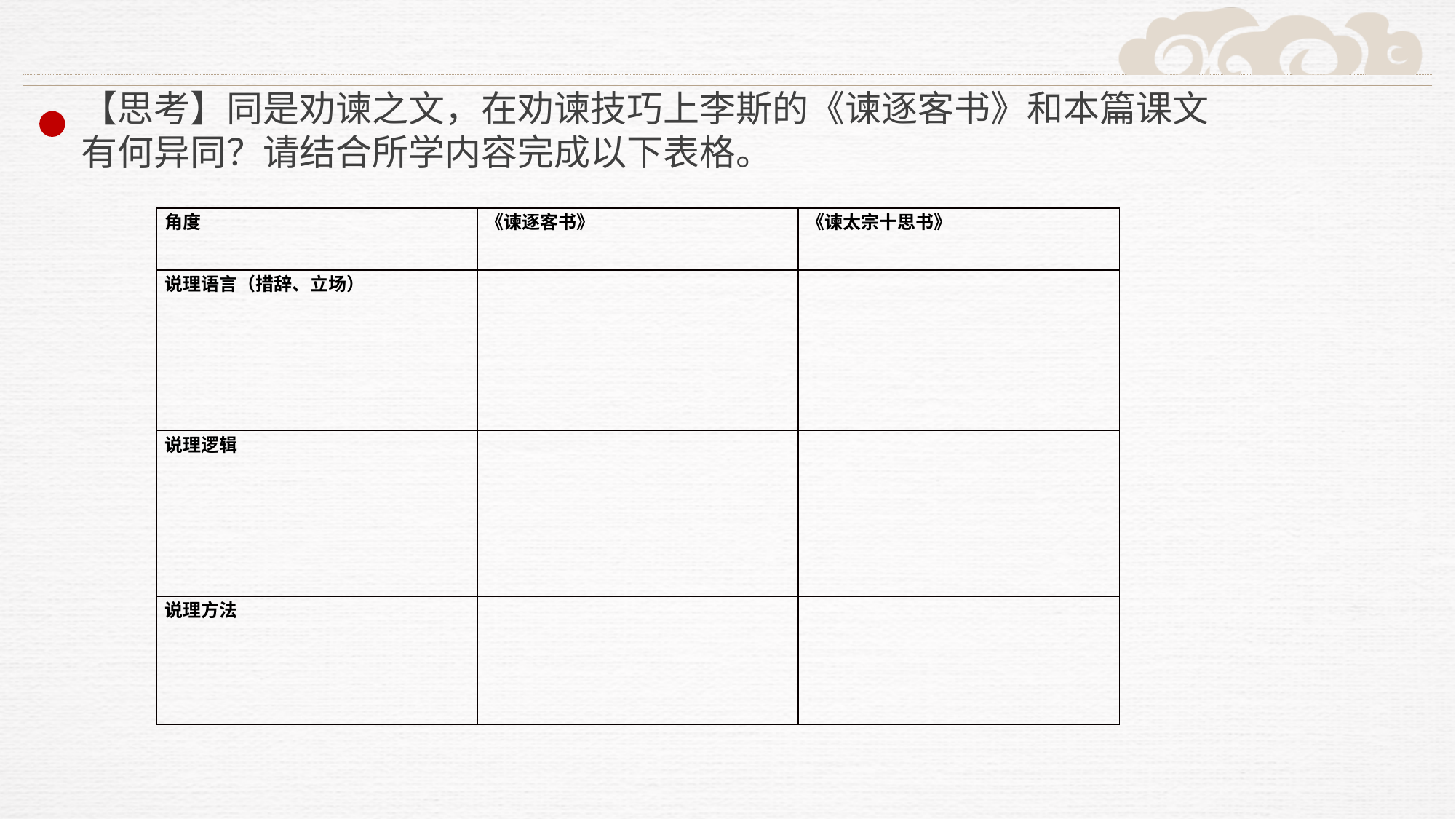

【思考】同是劝谏之文，在劝谏技巧上李斯的《谏逐客书》和本篇课文有何异同？请结合所学内容完成以下表格。

| 角度 | 《谏逐客书》 | 《谏太宗十思书》 |
| --- | --- | --- |
| 说理语言（措辞、立场） |  |  |
| 说理逻辑 |  |  |
| 说理方法 |  |  |